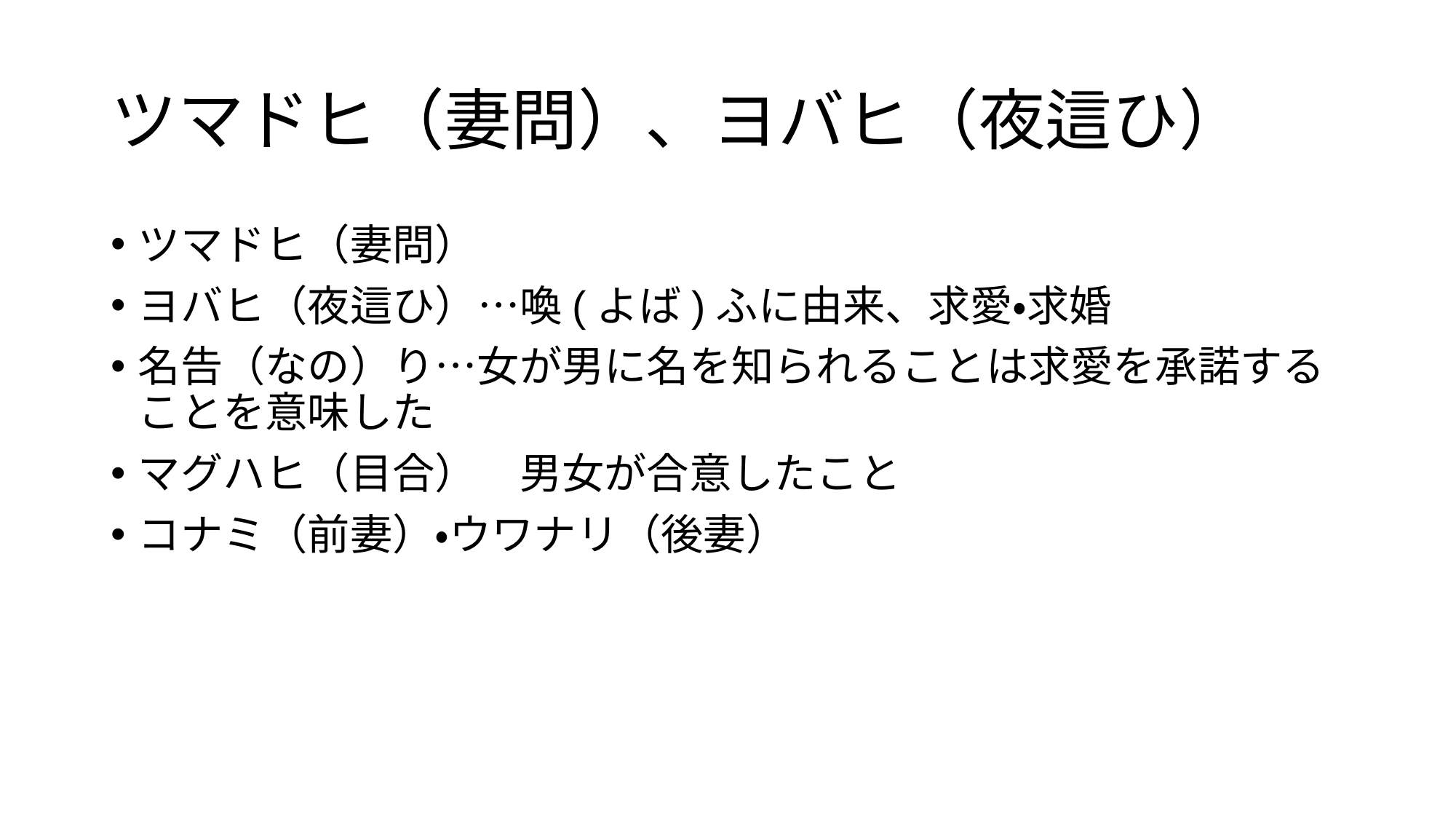

# ツマドヒ（妻問）、ヨバヒ（夜這ひ）
ツマドヒ（妻問）
ヨバヒ（夜這ひ）…喚(よば)ふに由来、求愛・求婚
名告（なの）り…女が男に名を知られることは求愛を承諾することを意味した
マグハヒ（目合）　男女が合意したこと
コナミ（前妻）・ウワナリ（後妻）